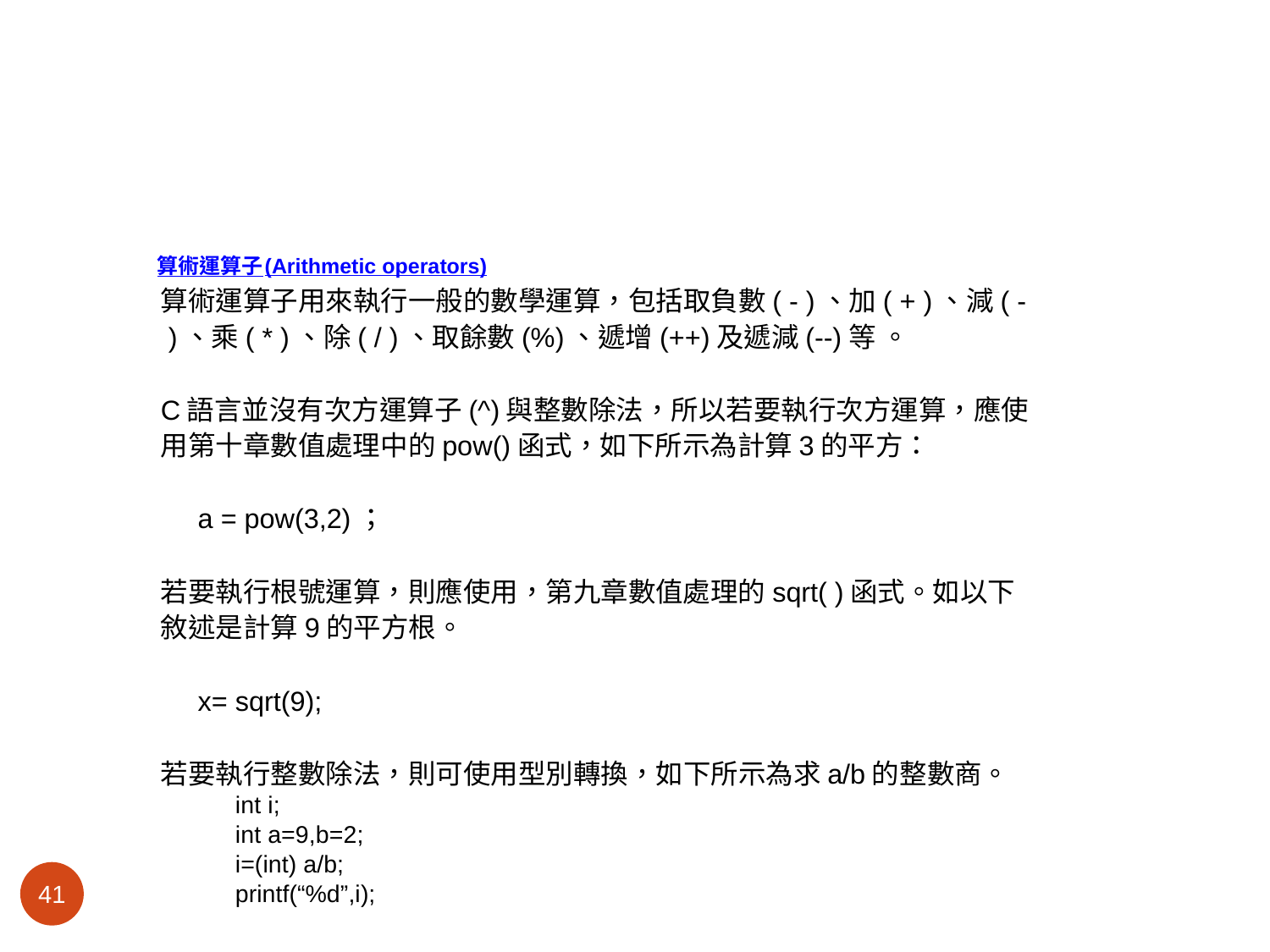

算術運算子用來執行一般的數學運算，包括取負數( - )、加( + )、減( -
 )、乘( * )、除( / )、取餘數(%)、遞增(++)及遞減(--)等 。

C語言並沒有次方運算子(^)與整數除法，所以若要執行次方運算，應使
用第十章數值處理中的pow()函式，如下所示為計算3的平方：

	a = pow(3,2)；

若要執行根號運算，則應使用，第九章數值處理的sqrt( )函式。如以下
敘述是計算9的平方根。

	x= sqrt(9);

若要執行整數除法，則可使用型別轉換，如下所示為求a/b的整數商。
 	int i;
 	int a=9,b=2;
 	i=(int) a/b;
 	printf(“%d”,i);

# 算術運算子(Arithmetic operators)
41